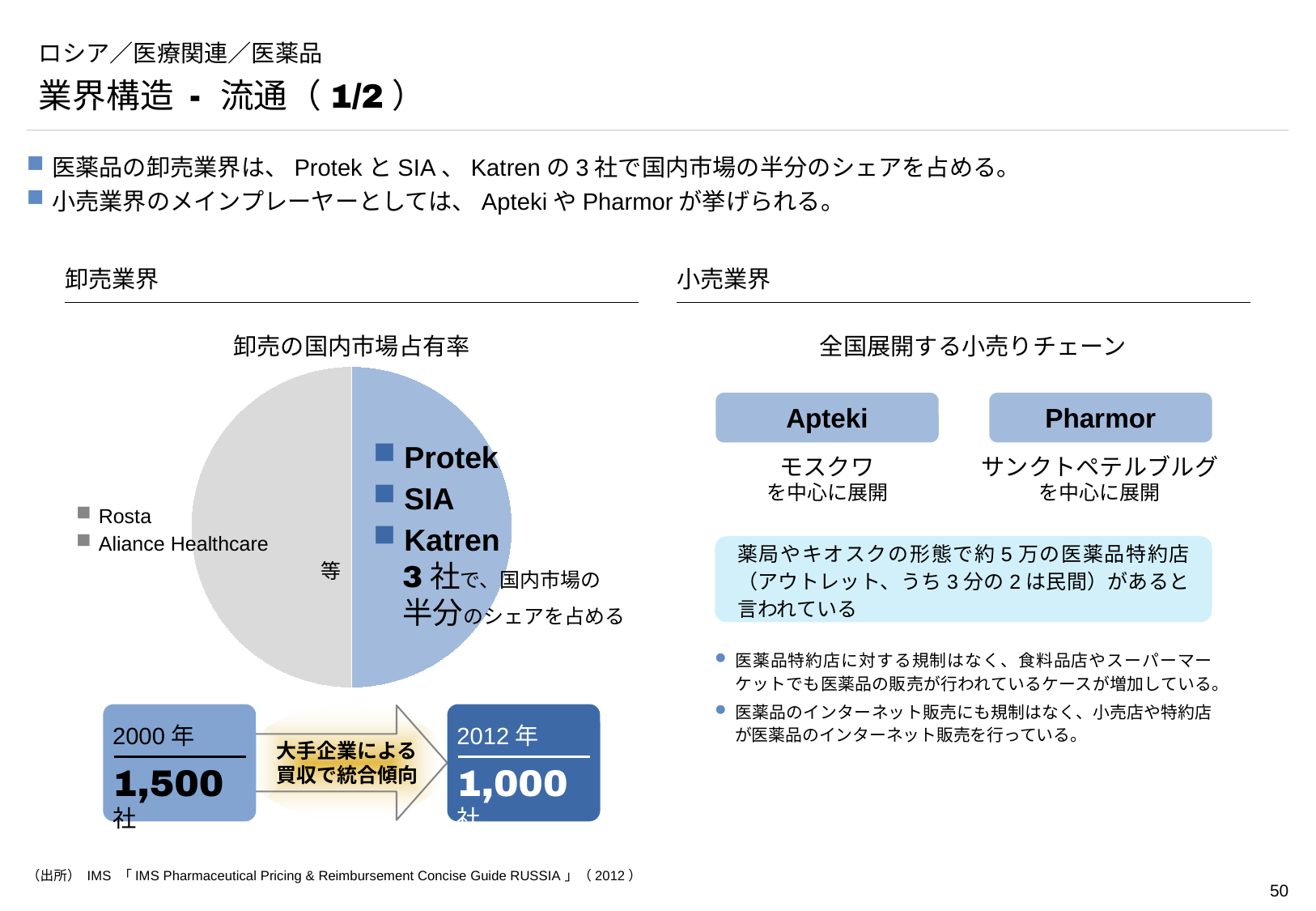

# ロシア／医療関連／医薬品
業界構造 - 流通（1/2）
医薬品の卸売業界は、ProtekとSIA、Katrenの3社で国内市場の半分のシェアを占める。
小売業界のメインプレーヤーとしては、AptekiやPharmorが挙げられる。
卸売業界
小売業界
卸売の国内市場占有率
全国展開する小売りチェーン

### Chart

| Category | 売上高 |
|---|---|
| 第 1 四半期 | 50.0 |
| 第 2 四半期 | 50.0 |
Apteki
Pharmor
Protek
SIA
Katren
モスクワ
を中心に展開
サンクトペテルブルグ
を中心に展開
Rosta
Aliance Healthcare
	　　　　　　　　　　　等
薬局やキオスクの形態で約5万の医薬品特約店（アウトレット、うち3分の2は民間）があると言われている
3社で、国内市場の
半分のシェアを占める
医薬品特約店に対する規制はなく、食料品店やスーパーマーケットでも医薬品の販売が行われているケースが増加している。
医薬品のインターネット販売にも規制はなく、小売店や特約店が医薬品のインターネット販売を行っている。

大手企業による
買収で統合傾向

2000年
1,500社
2012年
1,000社
（出所） IMS 「IMS Pharmaceutical Pricing & Reimbursement Concise Guide RUSSIA」（2012）